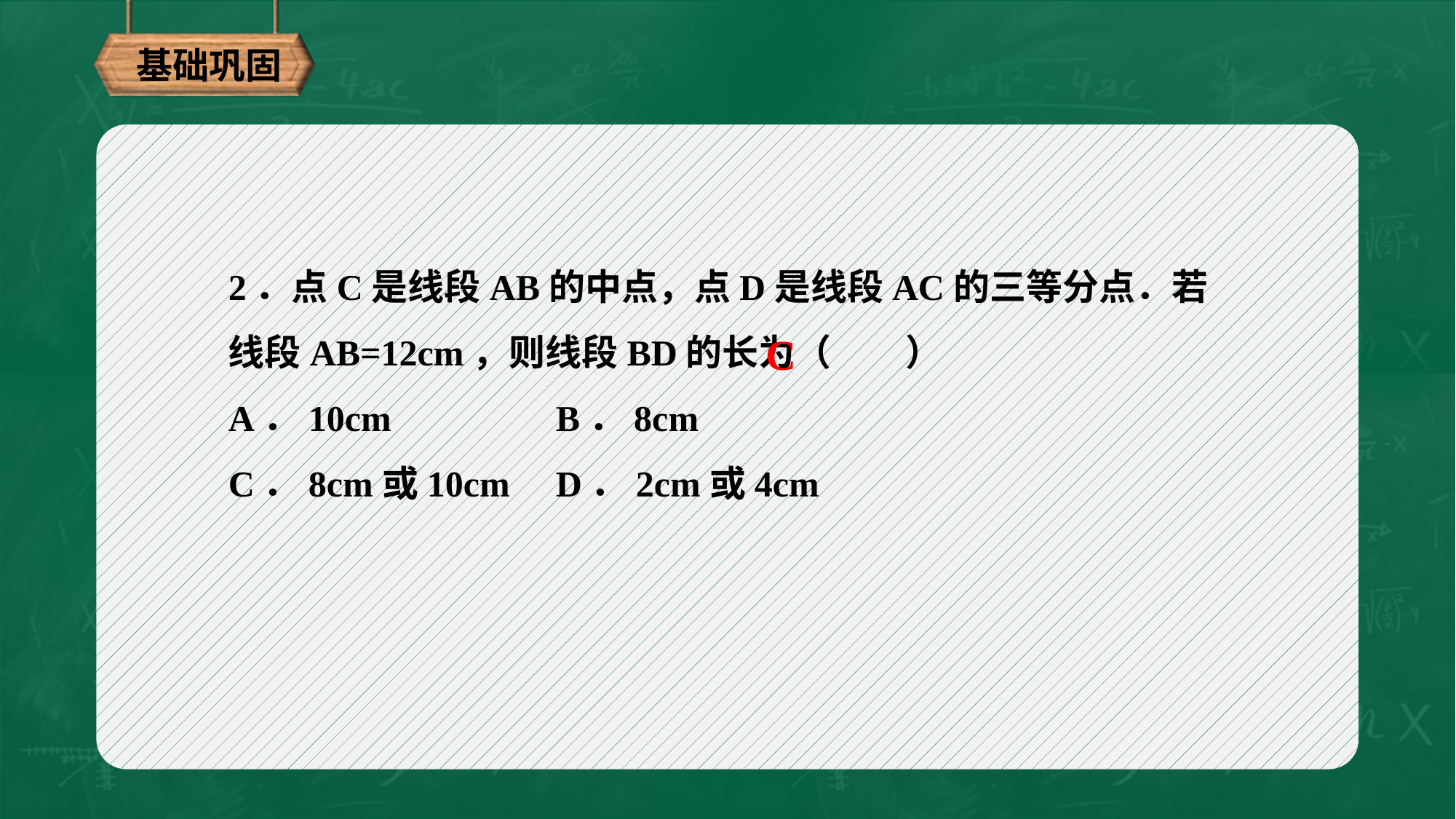

基础巩固
2．点C是线段AB的中点，点D是线段AC的三等分点．若线段AB=12cm，则线段BD的长为（         ）
A．10cm		B．8cm
C．8cm或10cm	D．2cm或4cm
C